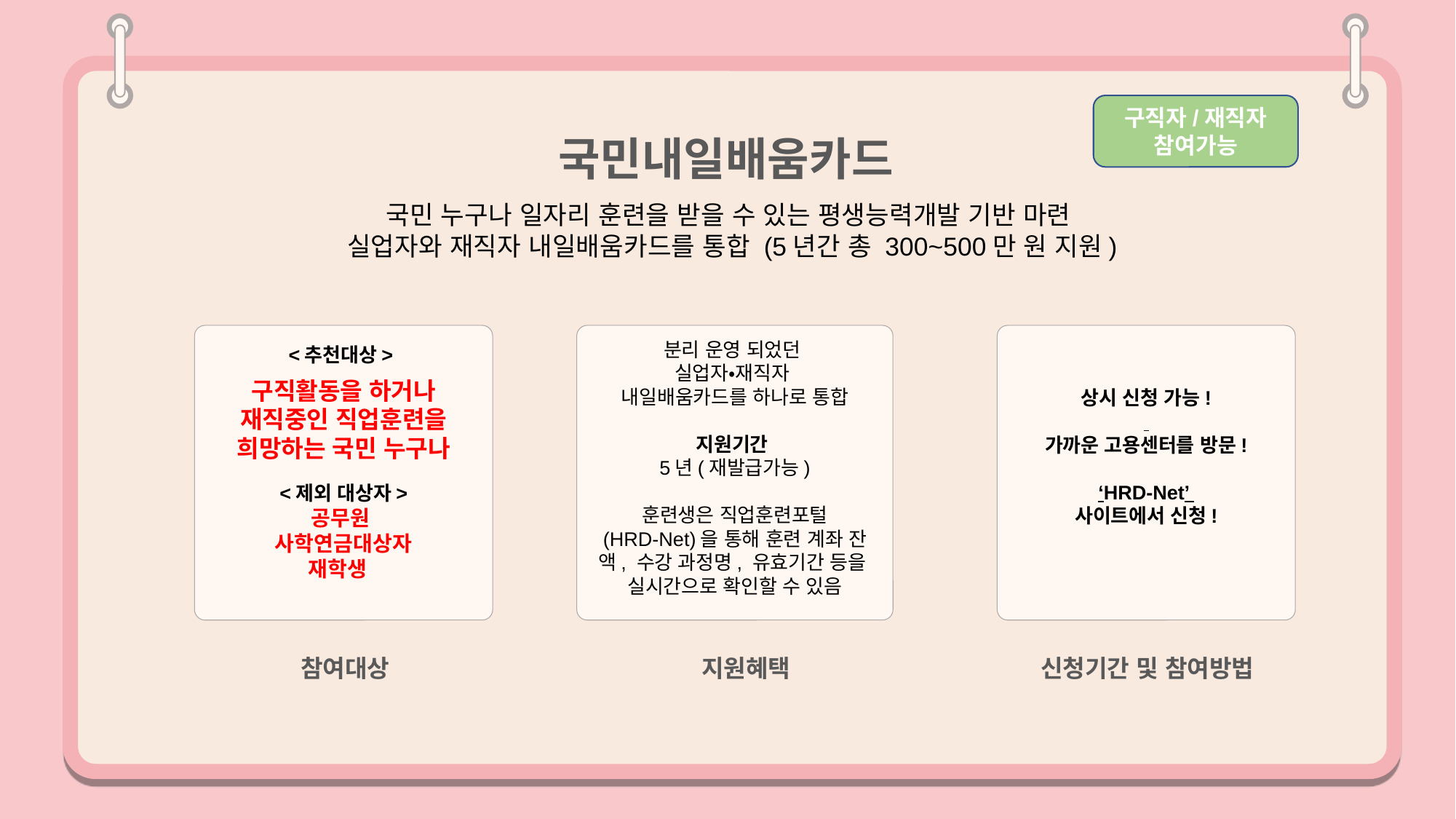

국민내일배움카드

국민 누구나 일자리 훈련을 받을 수 있는 평생능력개발 기반 마련
실업자와 재직자 내일배움카드를 통합 (5년간 총 300~500만 원 지원)

구직자/재직자 참여가능
<추천대상>

구직활동을 하거나 재직중인 직업훈련을 희망하는 국민 누구나

<제외 대상자>
공무원
사학연금대상자
재학생

분리 운영 되었던
실업자‧재직자
내일배움카드를 하나로 통합

지원기간
5년(재발급가능)

훈련생은 직업훈련포털
(HRD-Net)을 통해 훈련 계좌 잔액, 수강 과정명, 유효기간 등을
실시간으로 확인할 수 있음

상시 신청 가능!

가까운 고용센터를 방문!

‘HRD-Net’
사이트에서 신청!

참여대상
지원혜택
신청기간 및 참여방법